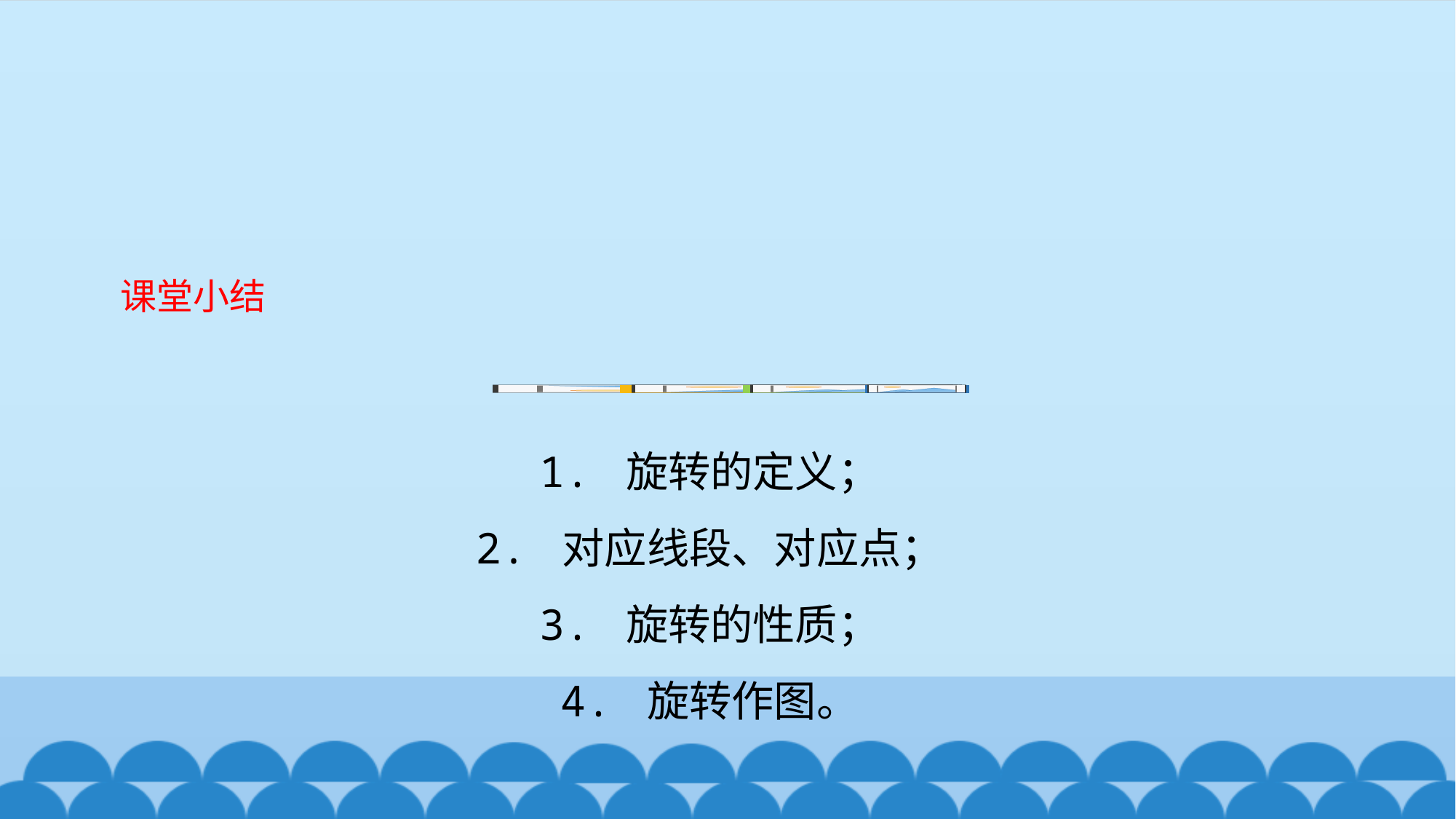

# 课堂小结

1. 旋转的定义；
2. 对应线段、对应点；
3. 旋转的性质；
4. 旋转作图。